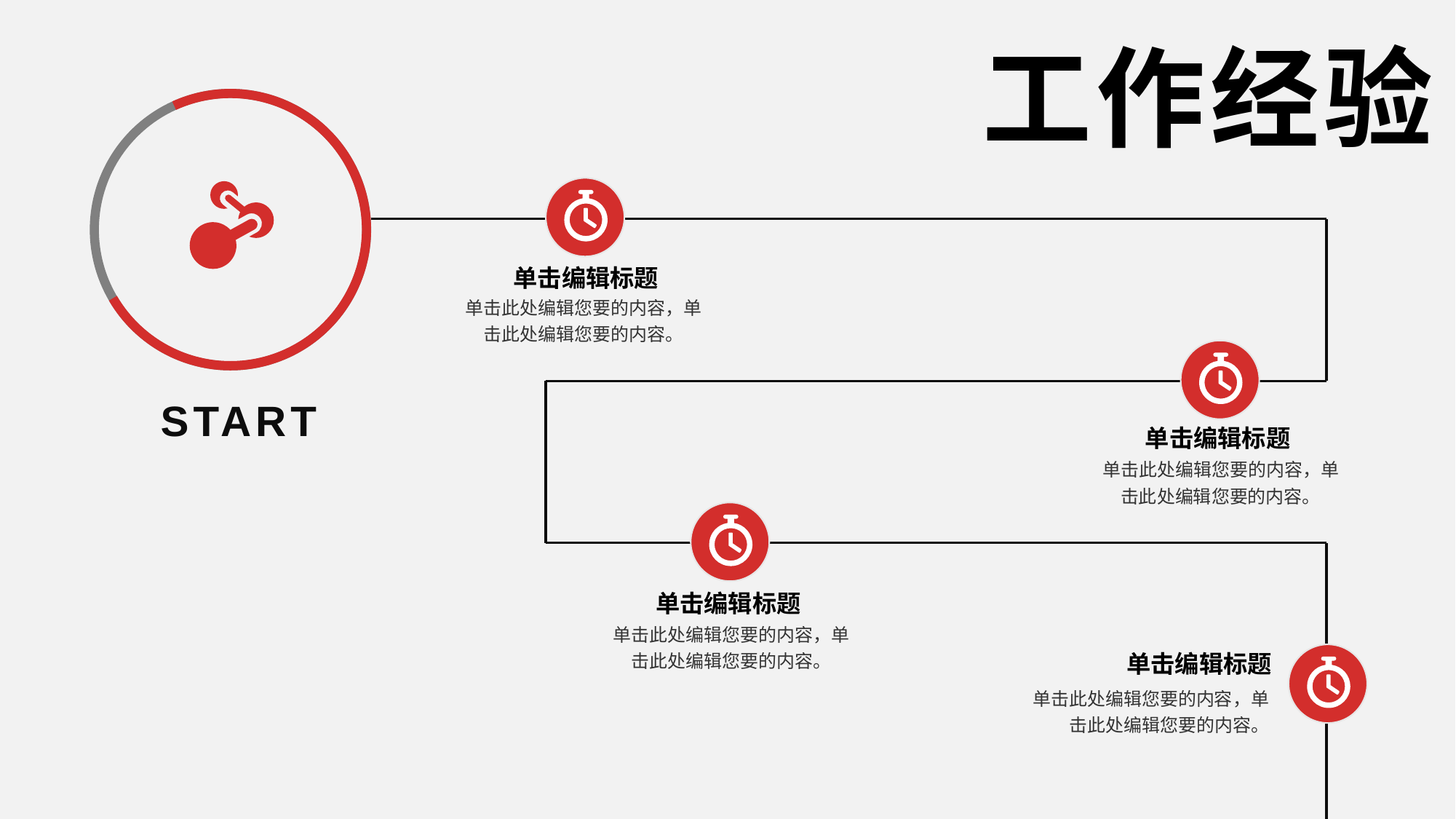

工作经验

单击编辑标题
单击此处编辑您要的内容，单击此处编辑您要的内容。

START
单击编辑标题
单击此处编辑您要的内容，单击此处编辑您要的内容。

单击编辑标题
单击此处编辑您要的内容，单击此处编辑您要的内容。
单击编辑标题

单击此处编辑您要的内容，单击此处编辑您要的内容。